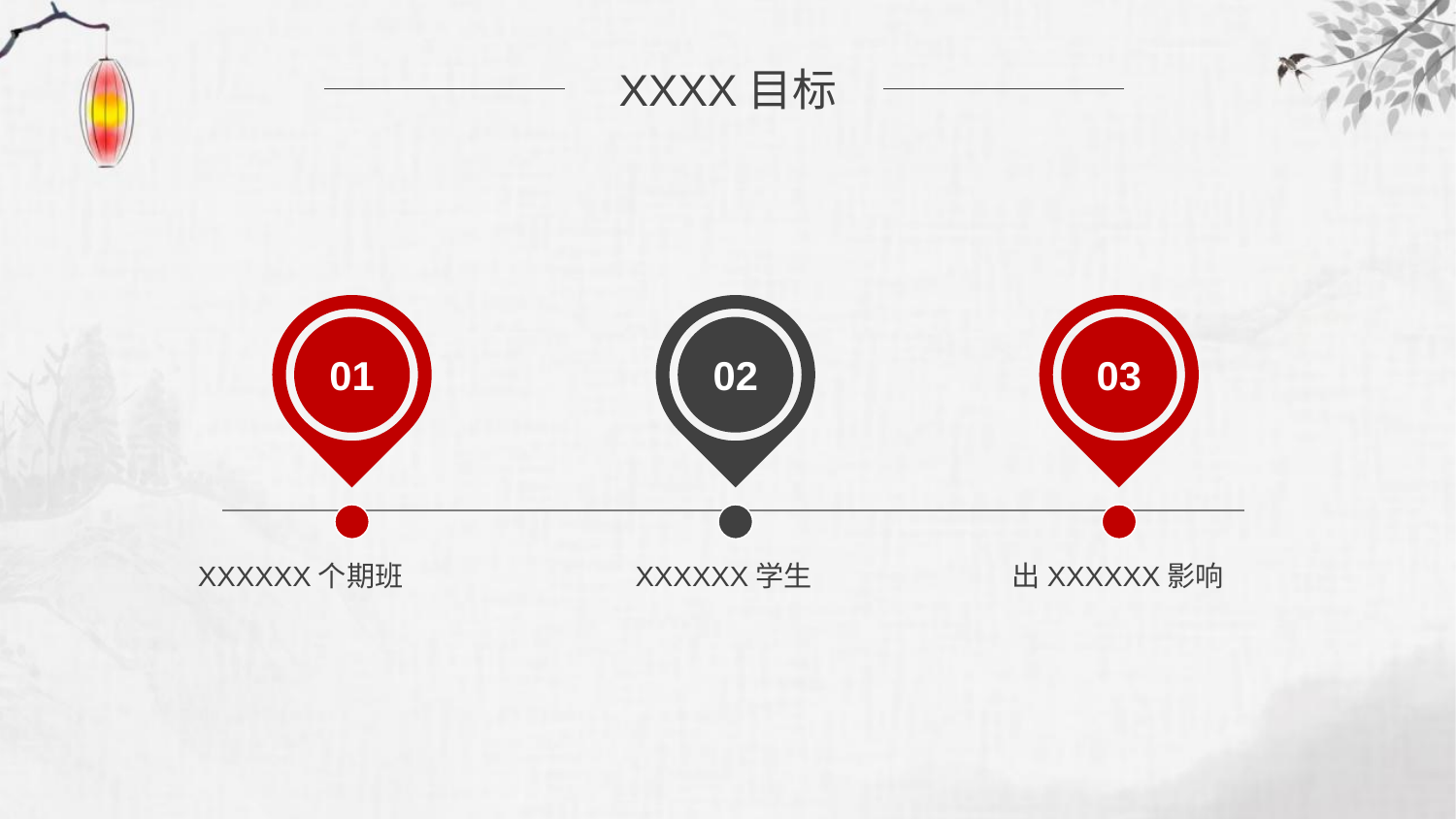

XXXX目标

01

02

03

XXXXXX个期班
XXXXXX学生
出XXXXXX影响